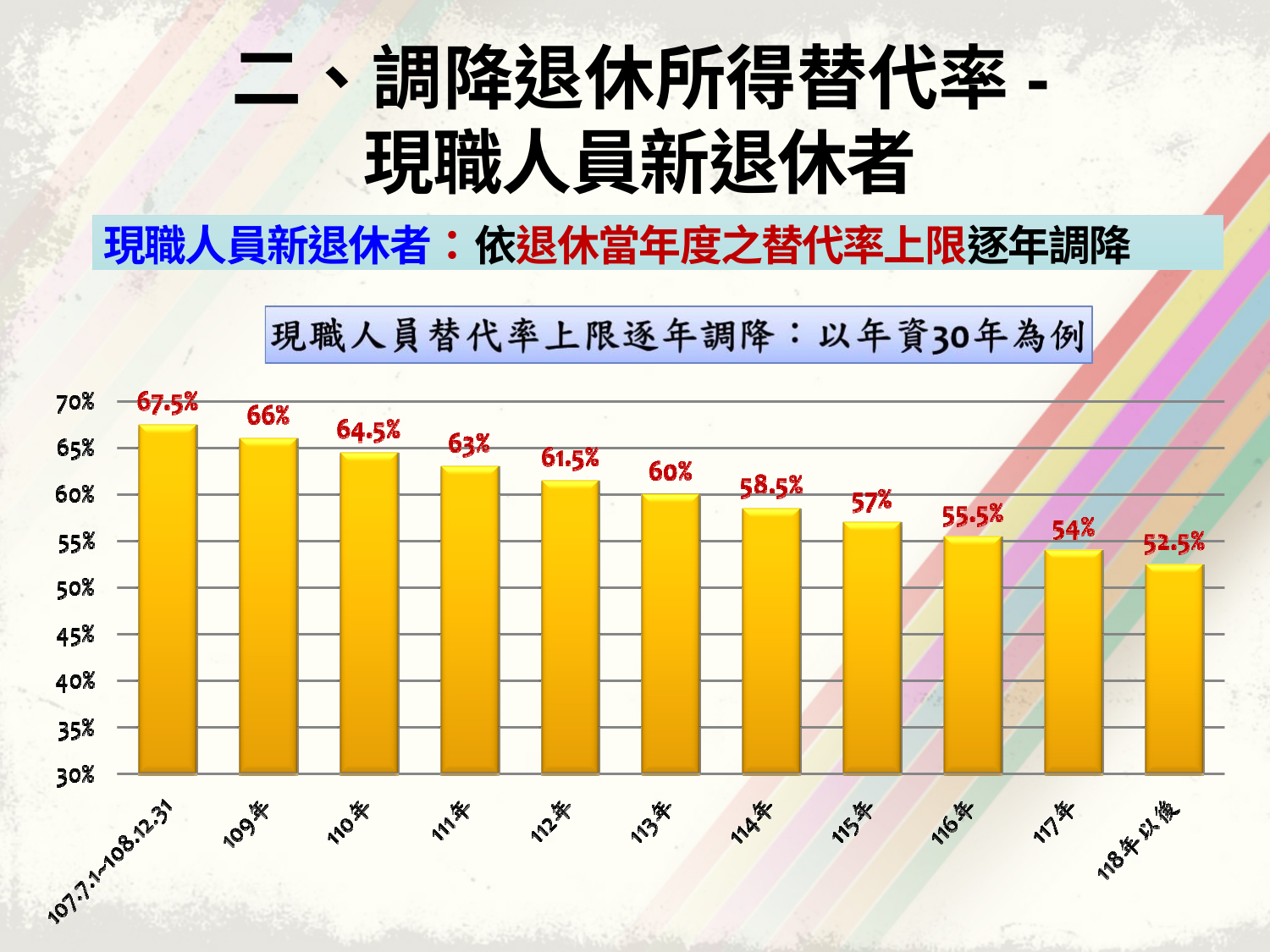

# 二、調降退休所得替代率- 現職人員新退休者
現職人員新退休者：依退休當年度之替代率上限逐年調降